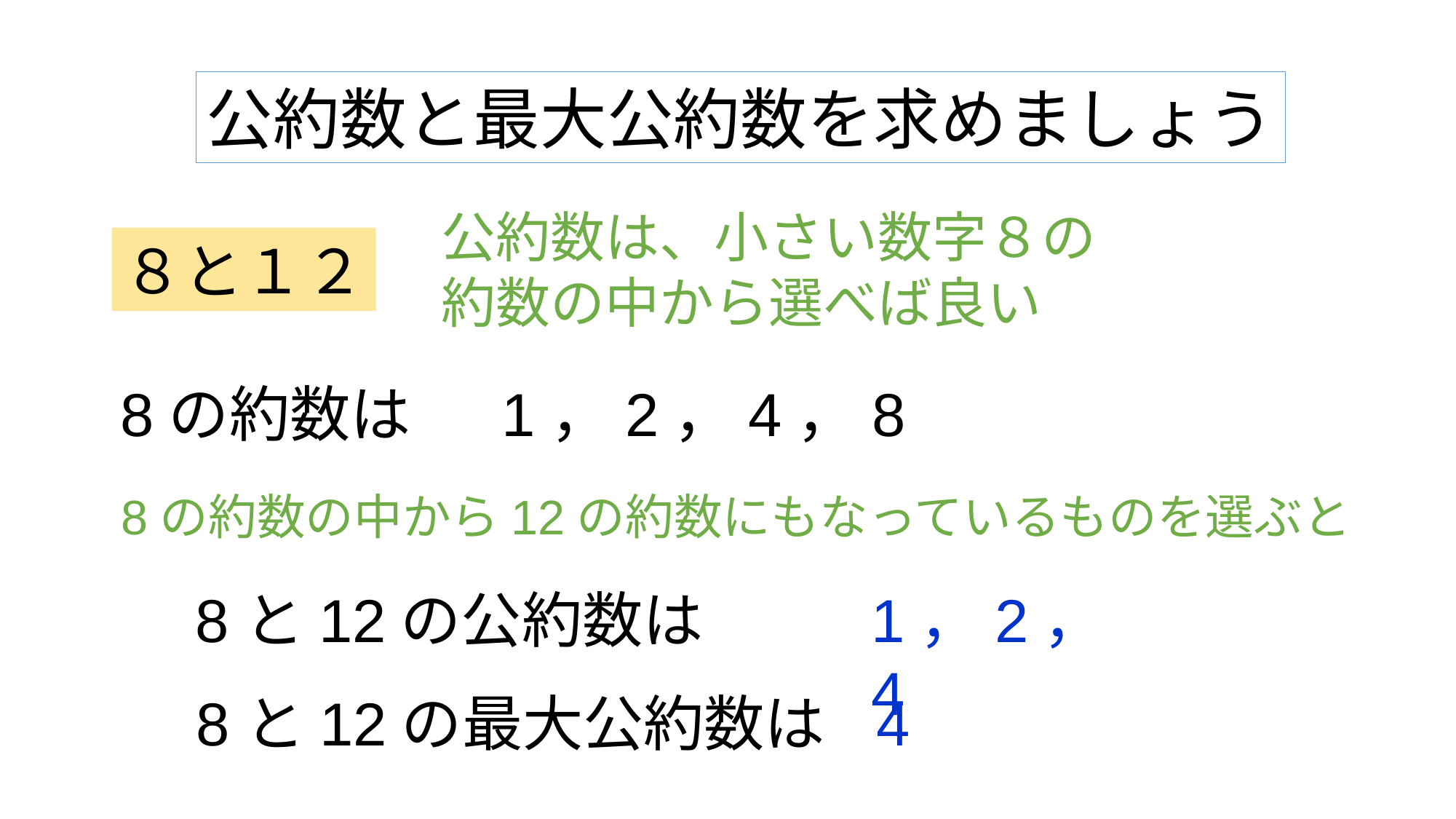

公約数と最大公約数を求めましょう
公約数は、小さい数字８の
約数の中から選べば良い
８と１２
8の約数は
1，2，4，8
8の約数の中から12の約数にもなっているものを選ぶと
8と12の公約数は
1，2，4
8と12の最大公約数は
4